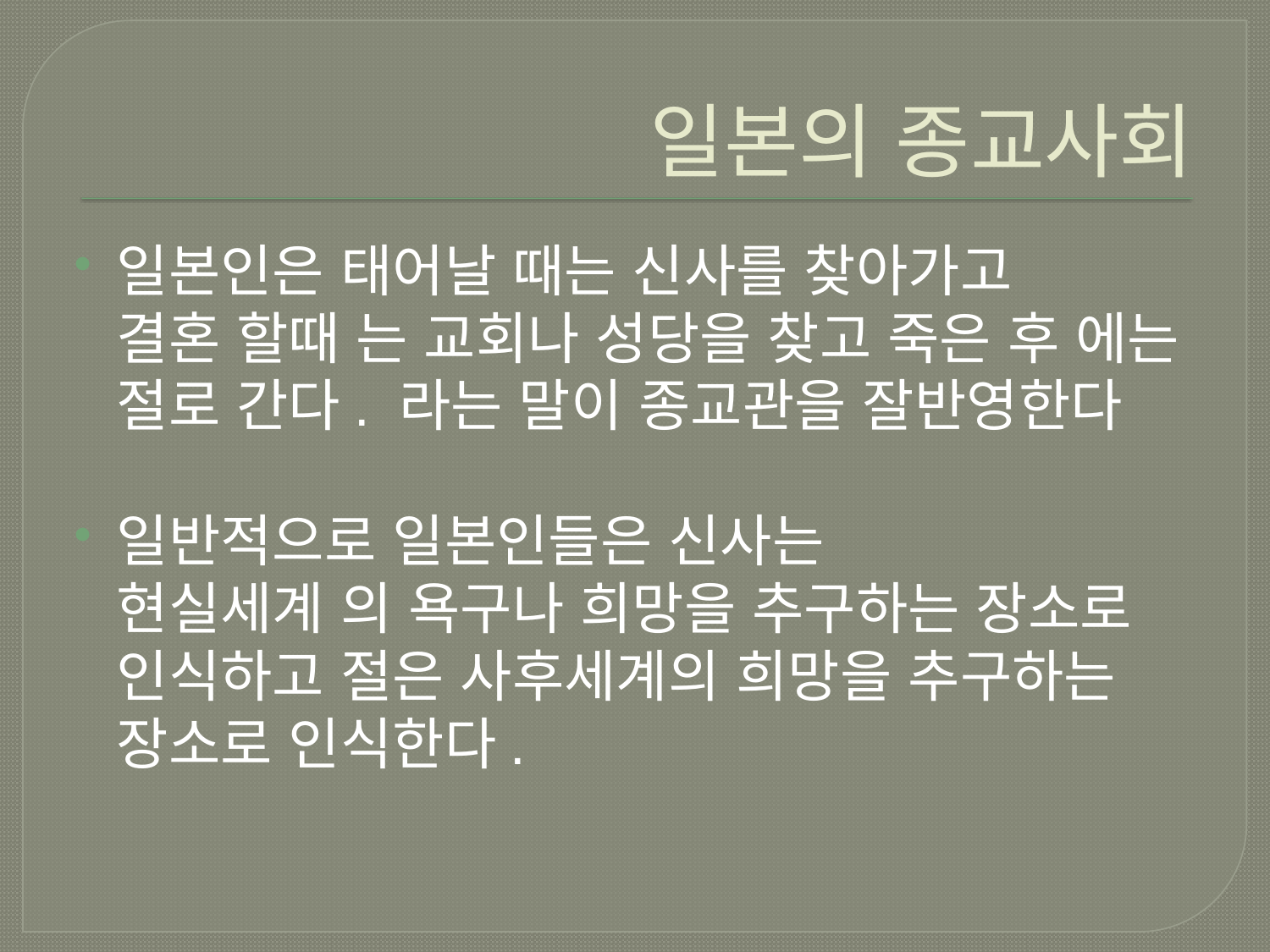

# 일본의 종교사회
일본인은 태어날 때는 신사를 찾아가고
결혼 할때 는 교회나 성당을 찾고 죽은 후 에는 절로 간다. 라는 말이 종교관을 잘반영한다

일반적으로 일본인들은 신사는
현실세계 의 욕구나 희망을 추구하는 장소로 인식하고 절은 사후세계의 희망을 추구하는 장소로 인식한다.